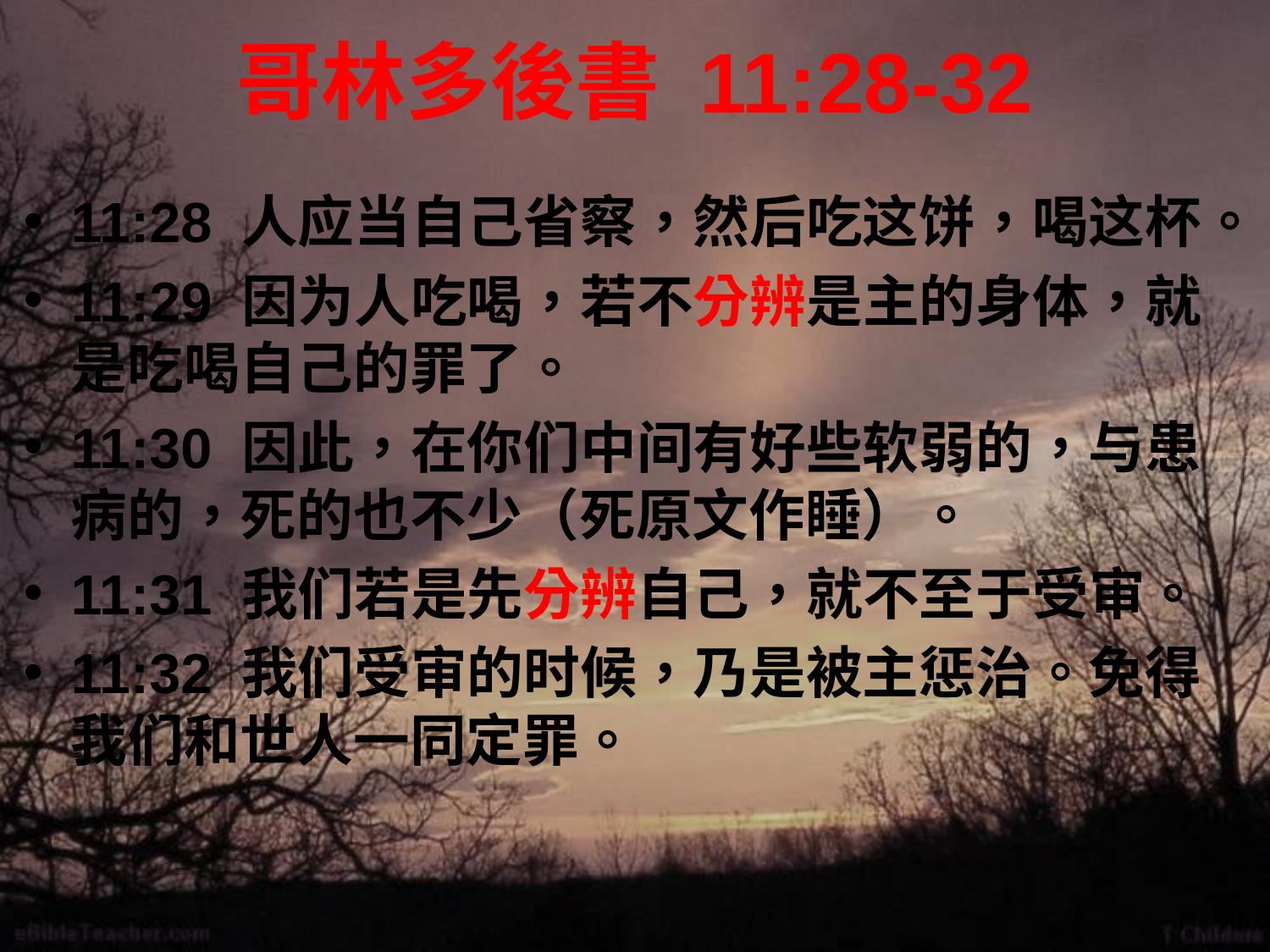

# 哥林多後書 11:28-32
11:28 人应当自己省察，然后吃这饼，喝这杯。
11:29 因为人吃喝，若不分辨是主的身体，就是吃喝自己的罪了。
11:30 因此，在你们中间有好些软弱的，与患病的，死的也不少（死原文作睡）。
11:31 我们若是先分辨自己，就不至于受审。
11:32 我们受审的时候，乃是被主惩治。免得我们和世人一同定罪。